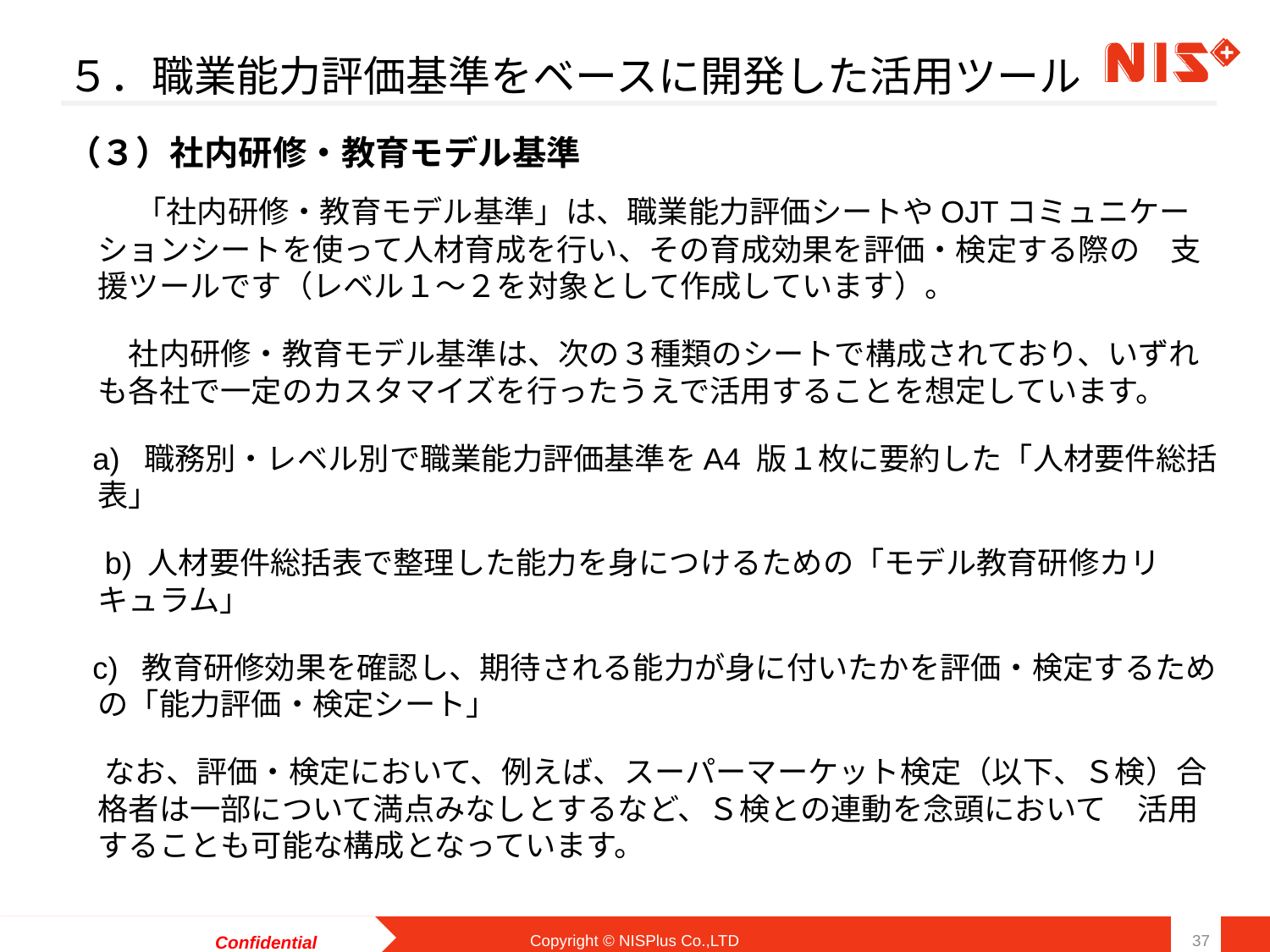

# ５．職業能力評価基準をベースに開発した活用ツール
（３）社内研修・教育モデル基準
　　「社内研修・教育モデル基準」は、職業能力評価シートやOJTコミュニケーションシートを使って人材育成を行い、その育成効果を評価・検定する際の　支援ツールです（レベル１～２を対象として作成しています）。
　　社内研修・教育モデル基準は、次の３種類のシートで構成されており、いずれも各社で一定のカスタマイズを行ったうえで活用することを想定しています。
   a)  職務別・レベル別で職業能力評価基準をA4 版１枚に要約した「人材要件総括表」
　b) 人材要件総括表で整理した能力を身につけるための「モデル教育研修カリキュラム」
   c)  教育研修効果を確認し、期待される能力が身に付いたかを評価・検定するための「能力評価・検定シート」
　 なお、評価・検定において、例えば、スーパーマーケット検定（以下、Ｓ検）合格者は一部について満点みなしとするなど、Ｓ検との連動を念頭において　活用することも可能な構成となっています。
Copyright © NISPlus Co.,LTD
37